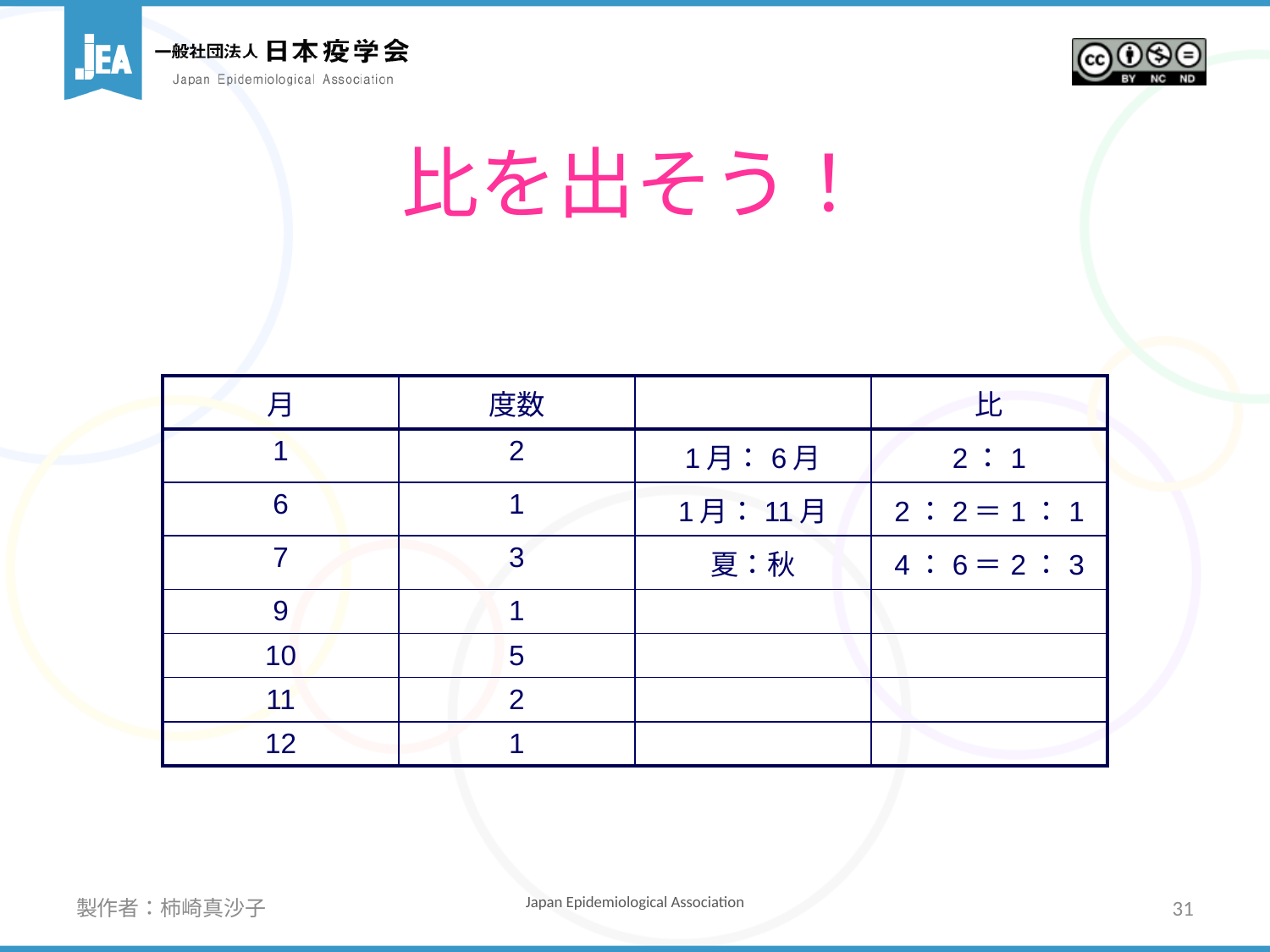

# 比を出そう！
| 月 | 度数 |  | 比 |
| --- | --- | --- | --- |
| 1 | 2 | 1月：6月 | 2：1 |
| 6 | 1 | 1月：11月 | 2：2＝1：1 |
| 7 | 3 | 夏：秋 | 4：6＝2：3 |
| 9 | 1 |  |  |
| 10 | 5 |  |  |
| 11 | 2 |  |  |
| 12 | 1 |  |  |
製作者：柿崎真沙子
31